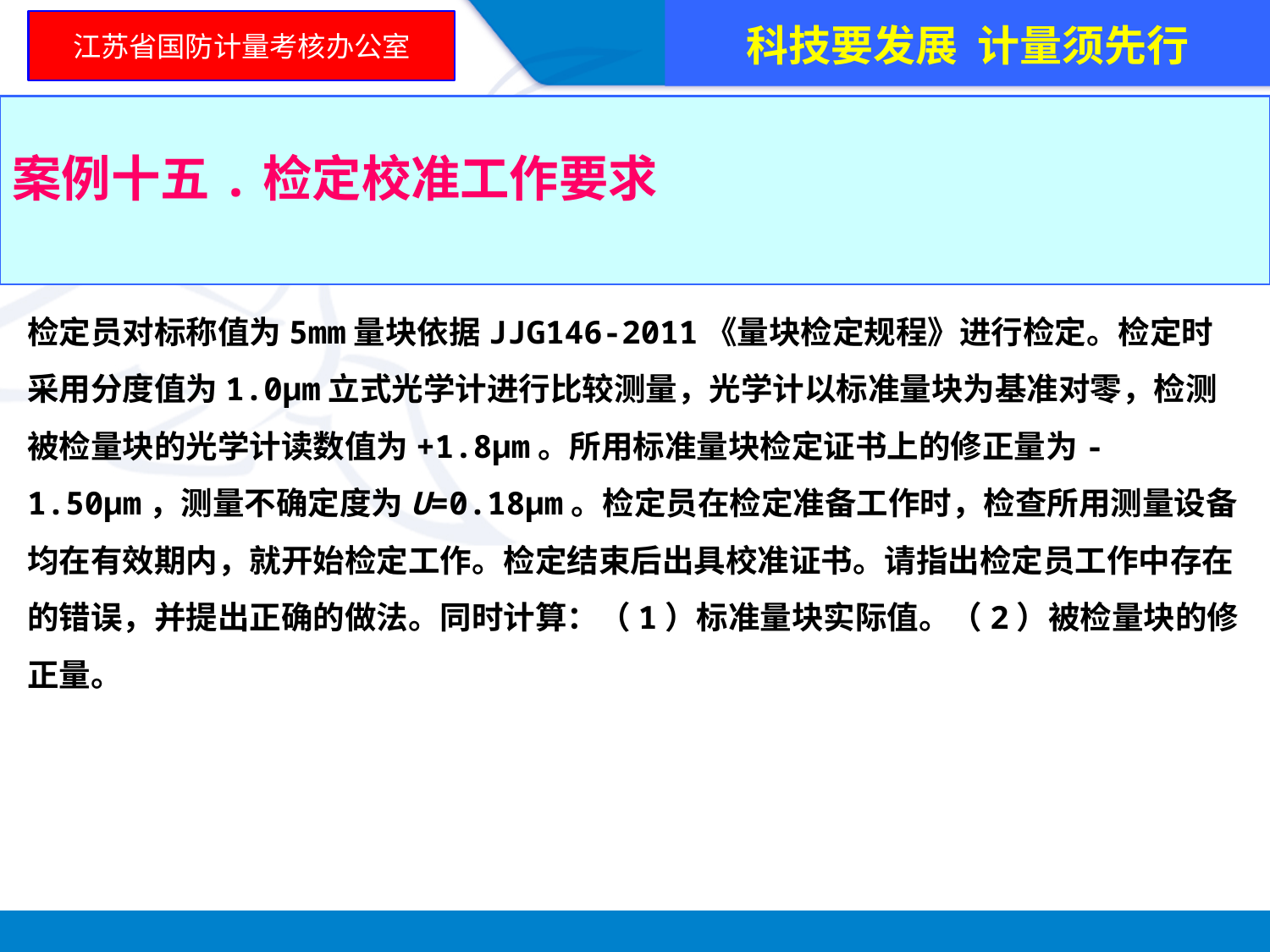

科技要发展  计量须先行
江苏省国防计量考核办公室

案例十五.检定校准工作要求

检定员对标称值为5mm量块依据JJG146-2011《量块检定规程》进行检定。检定时采用分度值为1.0μm立式光学计进行比较测量，光学计以标准量块为基准对零，检测被检量块的光学计读数值为+1.8μm。所用标准量块检定证书上的修正量为-1.50μm，测量不确定度为U=0.18μm。检定员在检定准备工作时，检查所用测量设备均在有效期内，就开始检定工作。检定结束后出具校准证书。请指出检定员工作中存在的错误，并提出正确的做法。同时计算：（1）标准量块实际值。（2）被检量块的修正量。